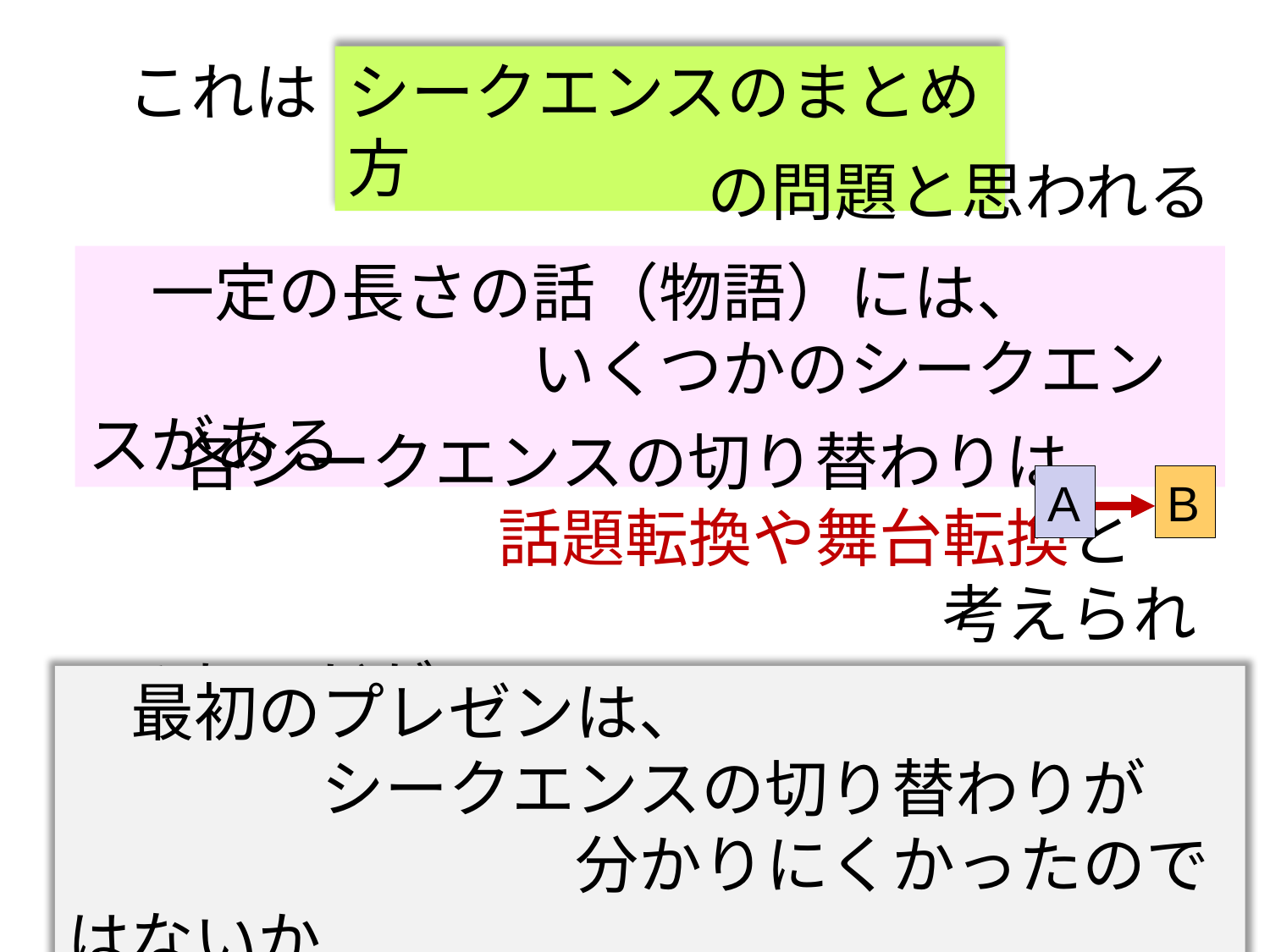

これは
シークエンスのまとめ方
の問題と思われる
　一定の長さの話（物語）には、
　　　　　　　いくつかのシークエンスがある
　各シークエンスの切り替わりは、
　　　　　　話題転換や舞台転換と
　　　　　　　　　　　　　考えられるものだが
A
B
　最初のプレゼンは、
　　　　シークエンスの切り替わりが
　　　　　　　　分かりにくかったのではないか